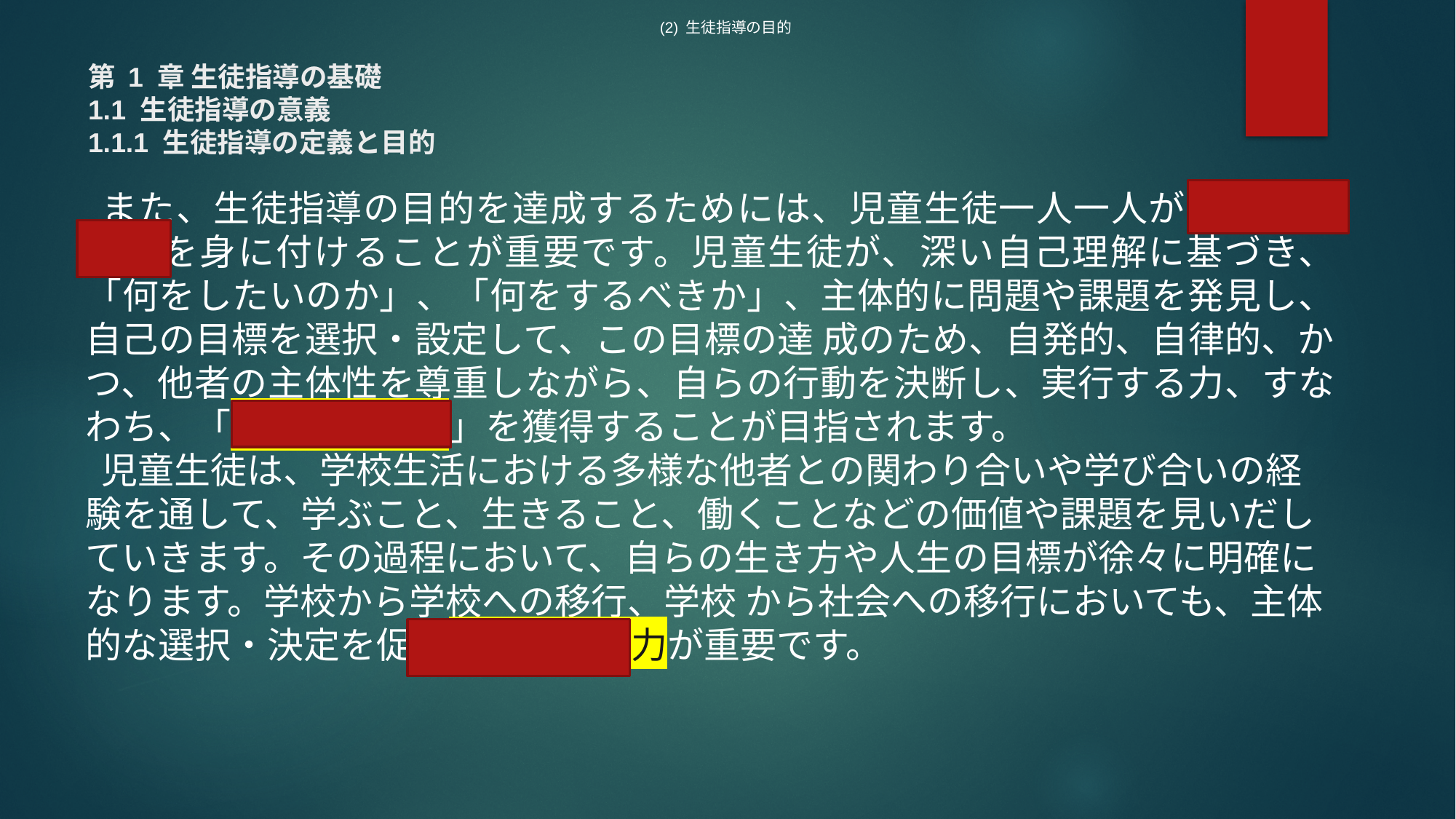

(2) 生徒指導の目的
# 第 1 章 生徒指導の基礎 1.1 生徒指導の意義 1.1.1 生徒指導の定義と目的
また、生徒指導の目的を達成するためには、児童生徒一人一人が自己指導能力を身に付けることが重要です。児童生徒が、深い自己理解に基づき、「何をしたいのか」、「何をするべきか」、主体的に問題や課題を発見し、自己の目標を選択・設定して、この目標の達 成のため、自発的、自律的、かつ、他者の主体性を尊重しながら、自らの行動を決断し、実行する力、すなわち、「自己指導能力」を獲得することが目指されます。
児童生徒は、学校生活における多様な他者との関わり合いや学び合いの経験を通して、学ぶこと、生きること、働くことなどの価値や課題を見いだしていきます。その過程において、自らの生き方や人生の目標が徐々に明確になります。学校から学校への移行、学校 から社会への移行においても、主体的な選択・決定を促す自己指導能力が重要です。